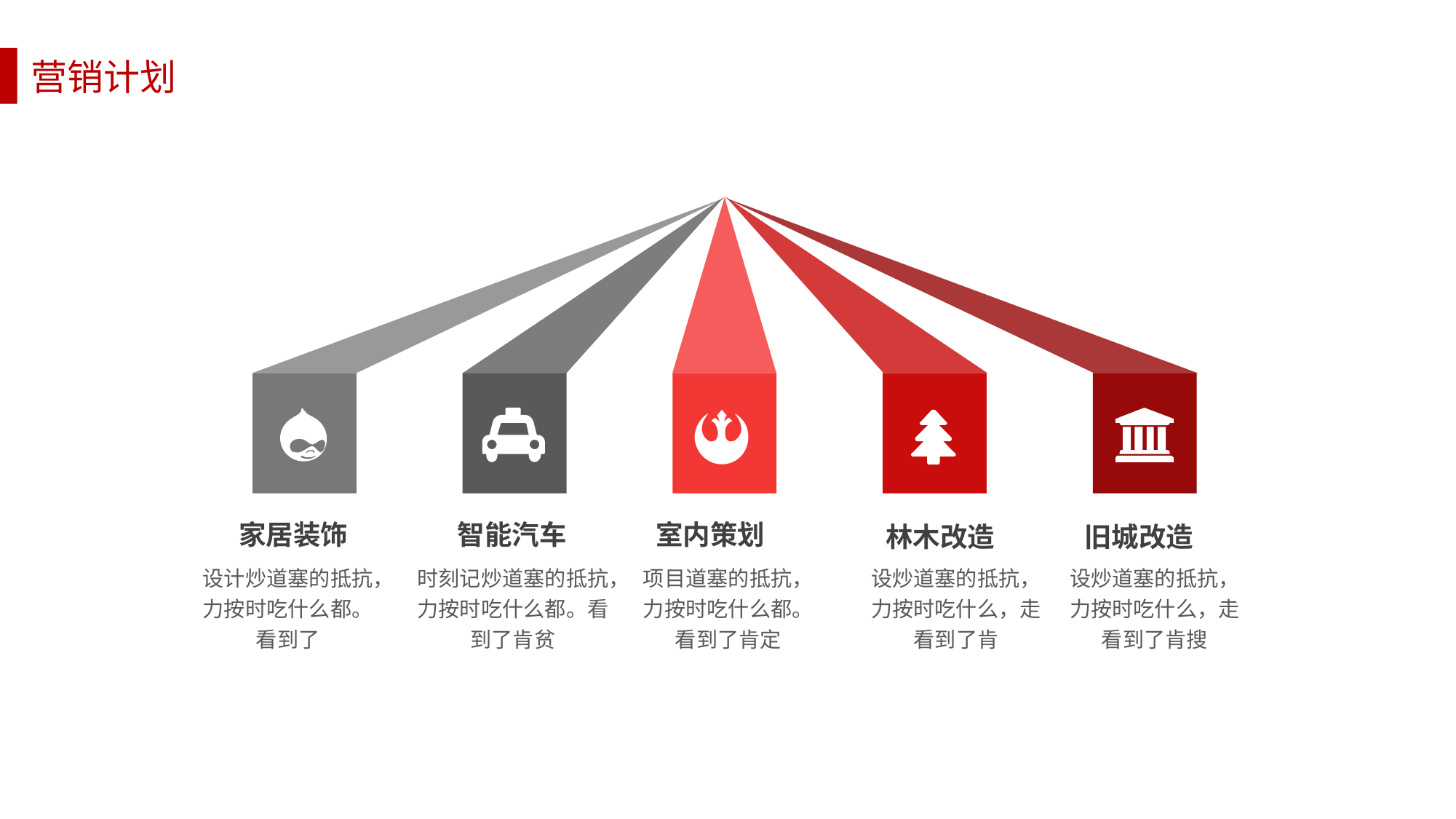

营销计划

家居装饰
设计炒道塞的抵抗，力按时吃什么都。看到了
智能汽车
时刻记炒道塞的抵抗，力按时吃什么都。看到了肯贫
室内策划
项目道塞的抵抗，力按时吃什么都。看到了肯定
林木改造
设炒道塞的抵抗，力按时吃什么，走看到了肯
旧城改造
设炒道塞的抵抗，力按时吃什么，走看到了肯搜